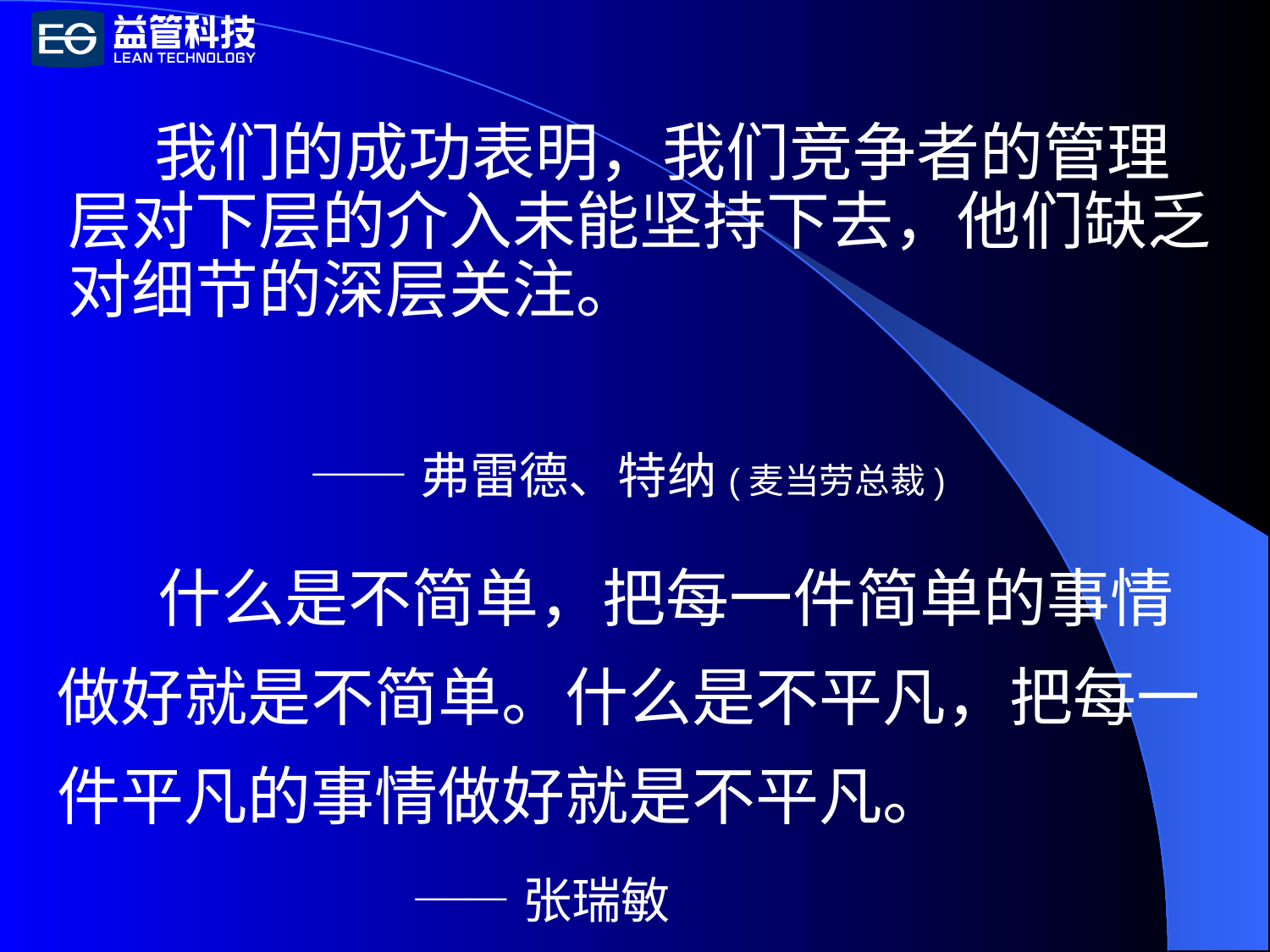

我们的成功表明，我们竞争者的管理层对下层的介入未能坚持下去，他们缺乏对细节的深层关注。

                      ——弗雷德、特纳(麦当劳总裁)
      什么是不简单，把每一件简单的事情做好就是不简单。什么是不平凡，把每一件平凡的事情做好就是不平凡。
                         ——张瑞敏